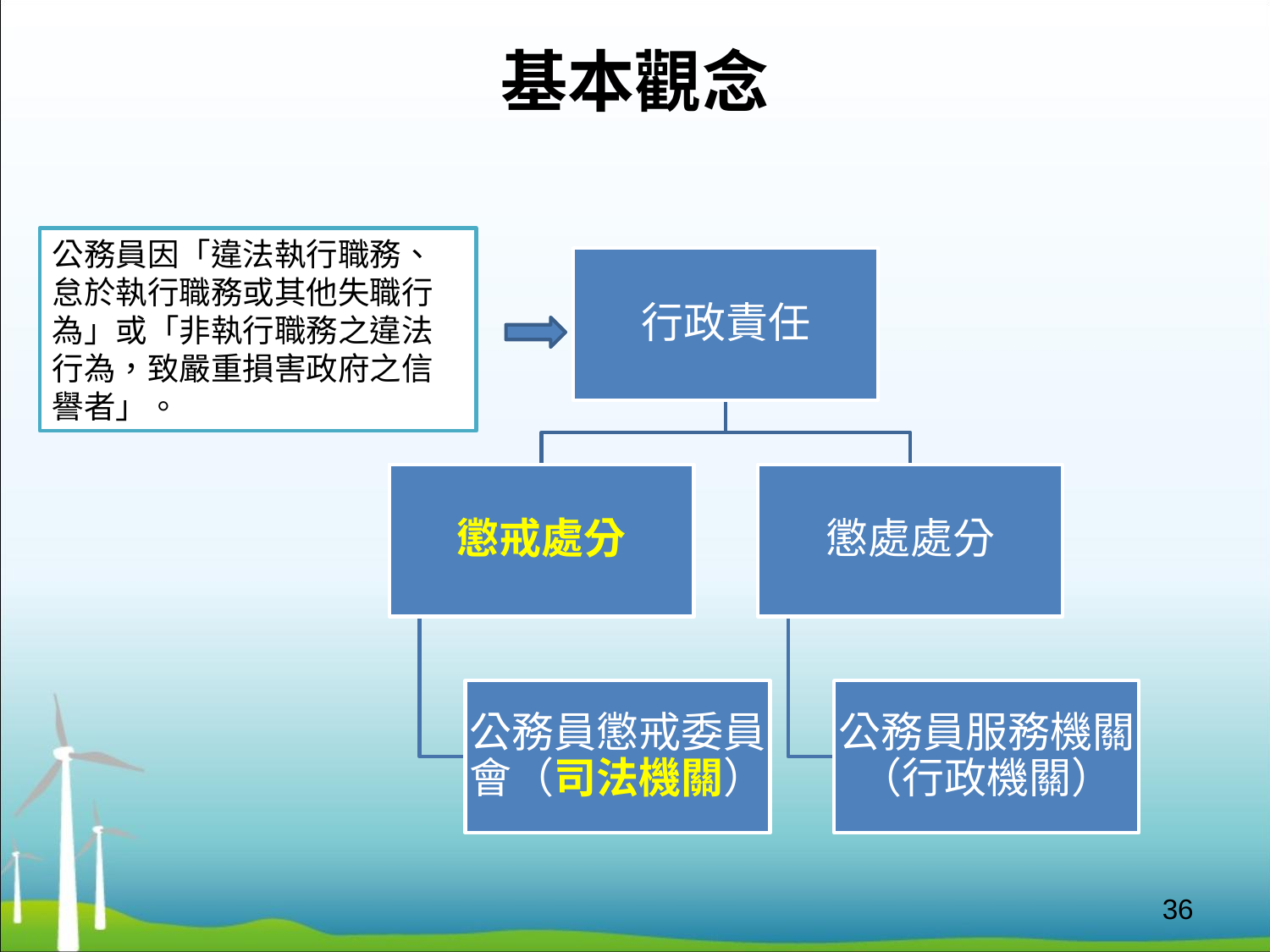

# 基本觀念
公務員因「違法執行職務、怠於執行職務或其他失職行為」或「非執行職務之違法行為，致嚴重損害政府之信譽者」。

行政責任
懲戒處分
公務員懲戒委員會（司法機關）
懲處處分
公務員服務機關（行政機關）
36